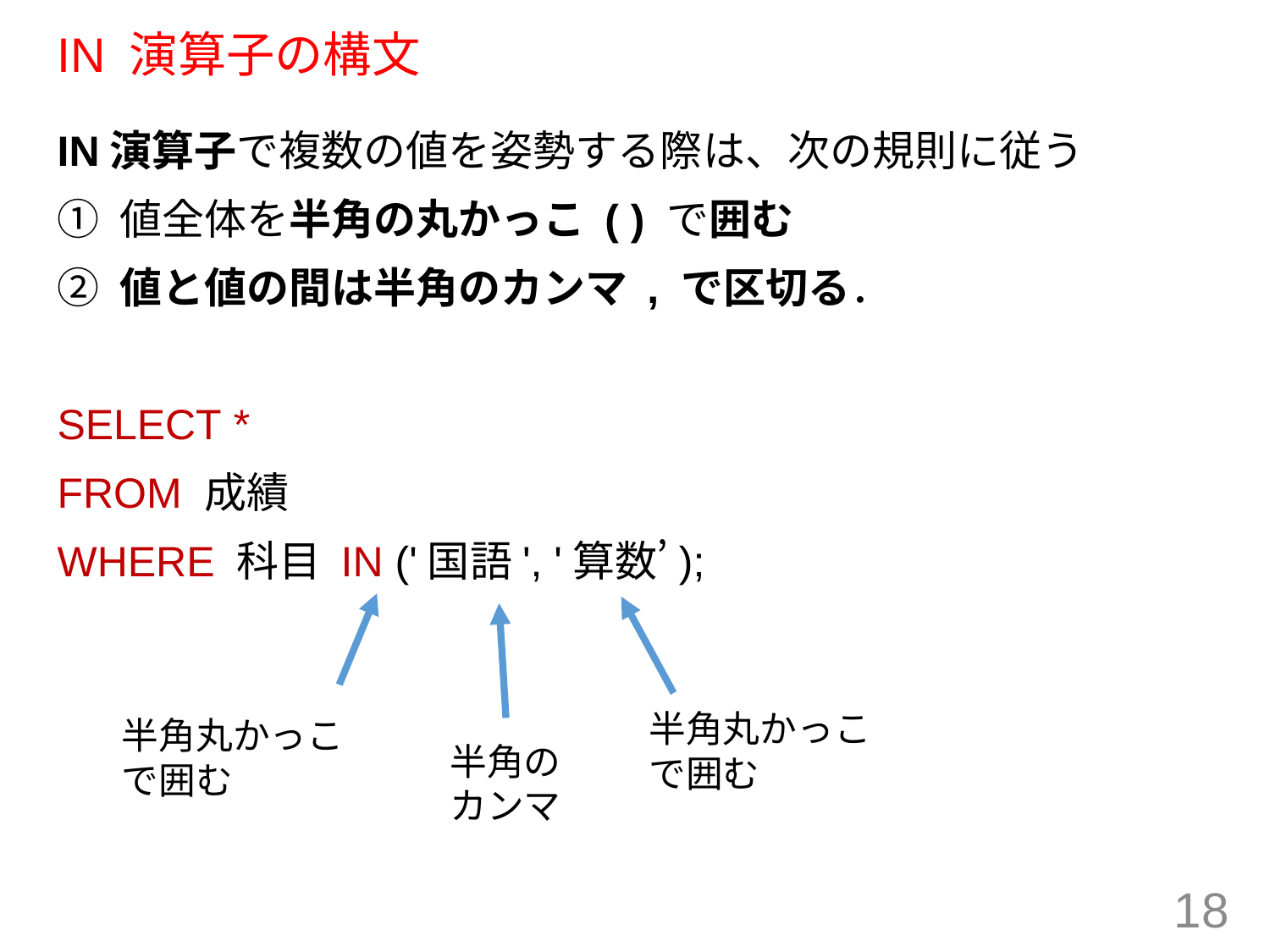

# IN 演算子の構文
IN演算子で複数の値を姿勢する際は、次の規則に従う
① 値全体を半角の丸かっこ ( ) で囲む
② 値と値の間は半角のカンマ , で区切る．

SELECT *
FROM 成績
WHERE 科目 IN ('国語', '算数’);

半角丸かっこ
で囲む
半角丸かっこ
で囲む
半角の
カンマ
18